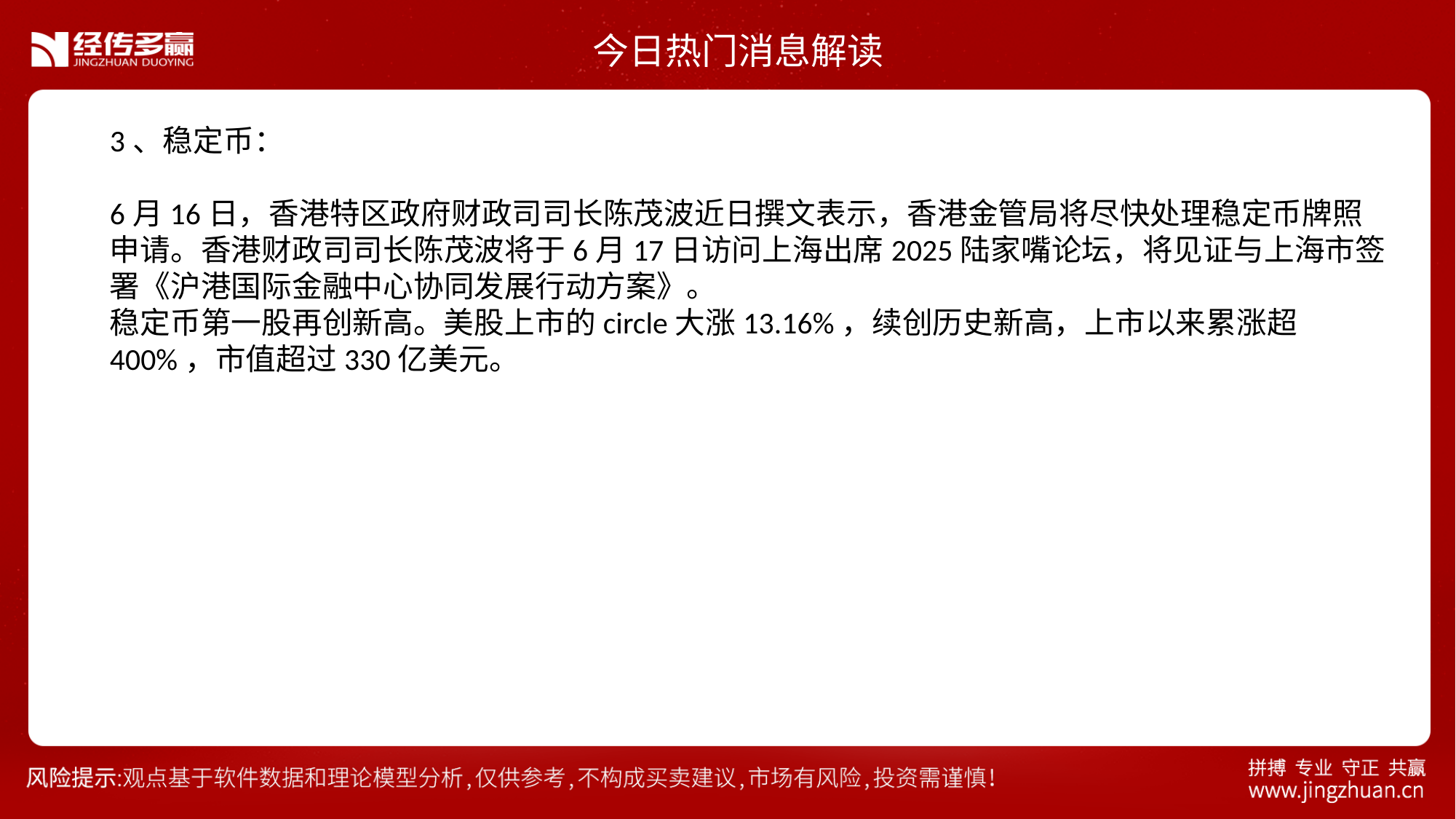

今日热门消息解读
3、稳定币：

6月16日，香港特区政府财政司司长陈茂波近日撰文表示，香港金管局将尽快处理稳定币牌照申请。香港财政司司长陈茂波将于6月17日访问上海出席2025陆家嘴论坛，将见证与上海市签署《沪港国际金融中心协同发展行动方案》。
稳定币第一股再创新高。美股上市的circle大涨13.16%，续创历史新高，上市以来累涨超400%，市值超过330亿美元。